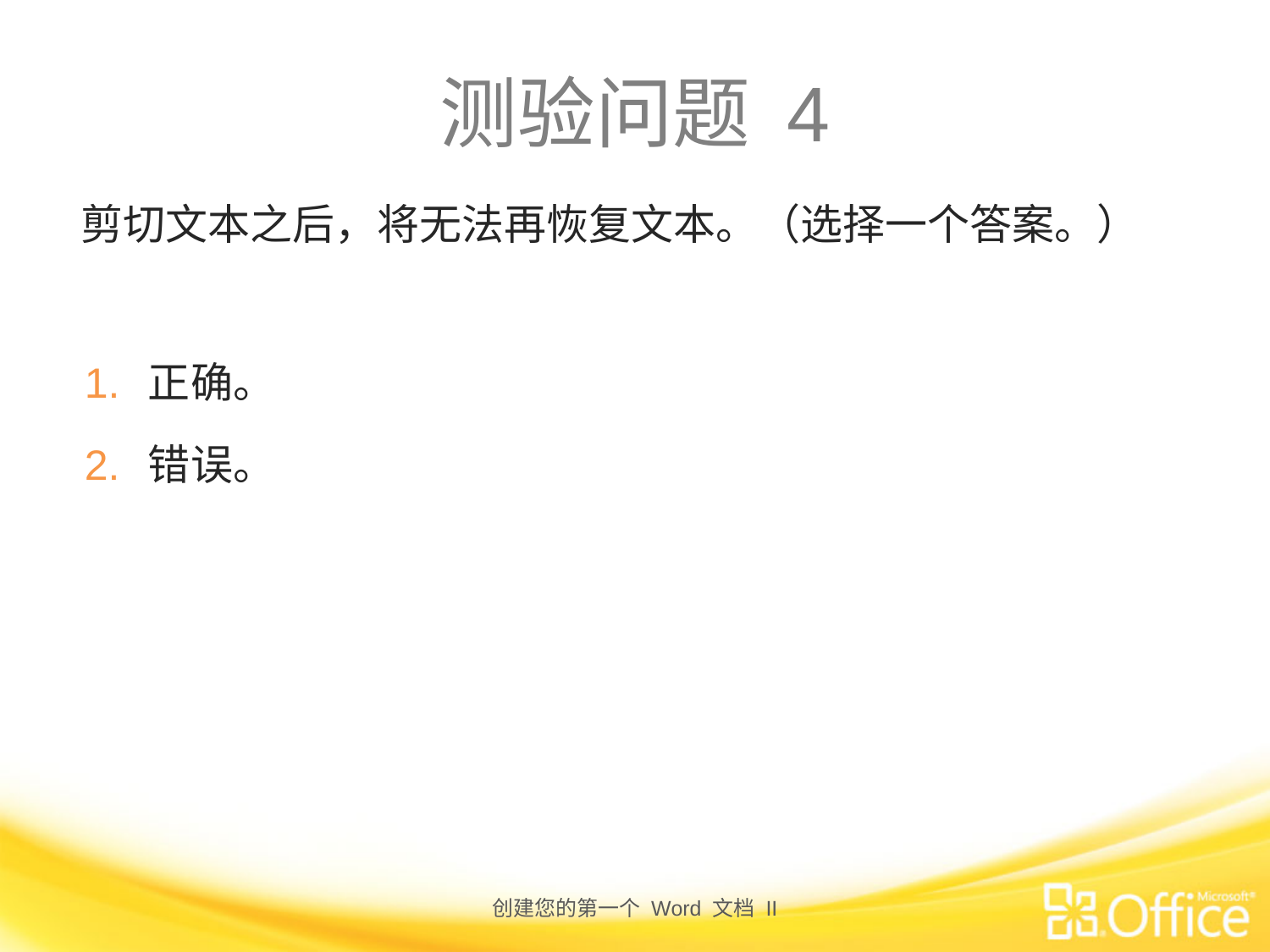

# 测验问题 4
剪切文本之后，将无法再恢复文本。（选择一个答案。）
正确。
错误。
创建您的第一个 Word 文档 II